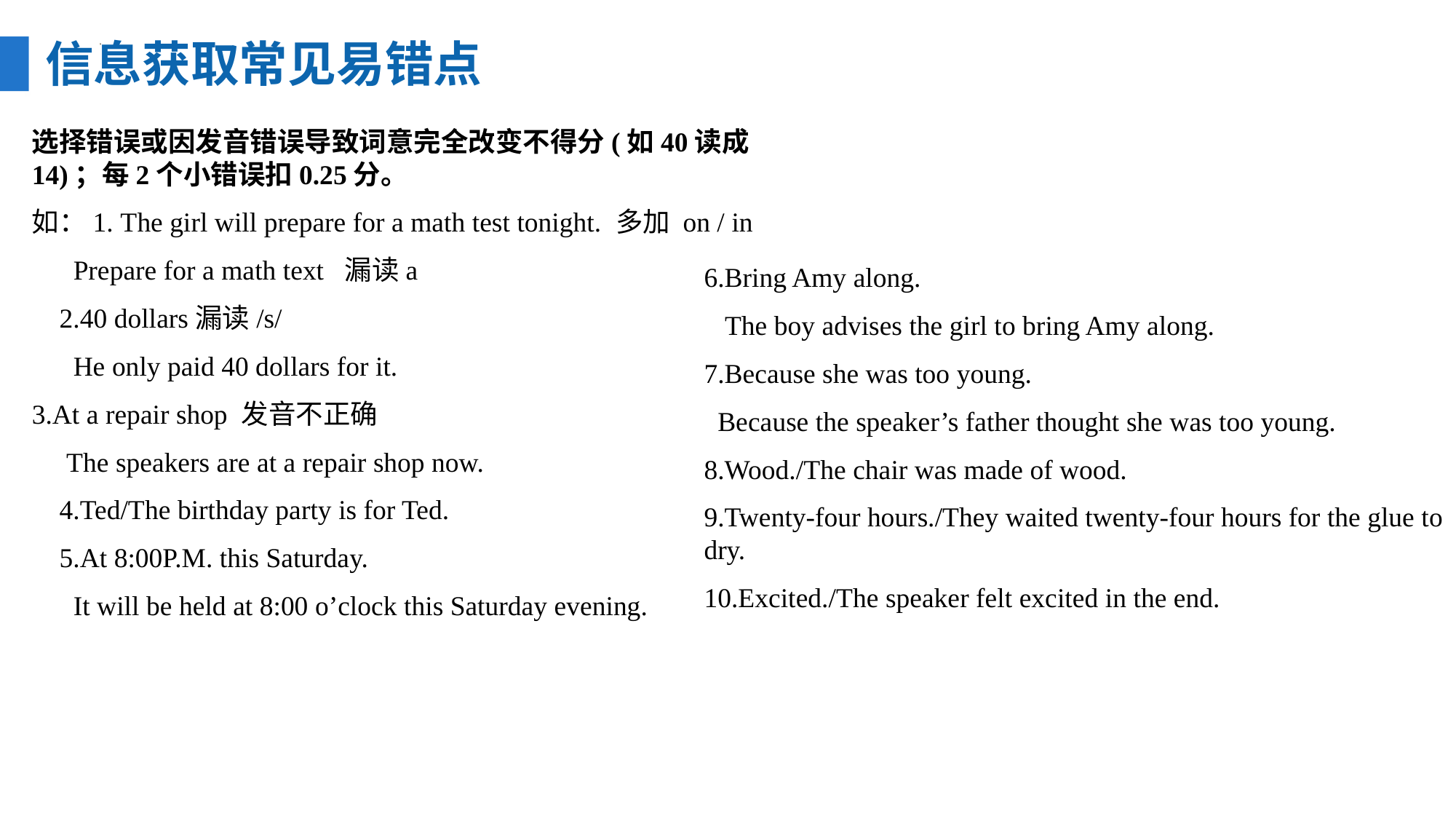

信息获取常见易错点
选择错误或因发音错误导致词意完全改变不得分(如40读成14)；每2个小错误扣0.25分。
如：1. The girl will prepare for a math test tonight. 多加 on / in
      Prepare for a math text  漏读a
    2.40 dollars漏读/s/
      He only paid 40 dollars for it.
3.At a repair shop 发音不正确
     The speakers are at a repair shop now.
    4.Ted/The birthday party is for Ted.
    5.At 8:00P.M. this Saturday.
      It will be held at 8:00 o’clock this Saturday evening.

6.Bring Amy along.
   The boy advises the girl to bring Amy along.
7.Because she was too young.
  Because the speaker’s father thought she was too young.
8.Wood./The chair was made of wood.
9.Twenty-four hours./They waited twenty-four hours for the glue to dry.
10.Excited./The speaker felt excited in the end.